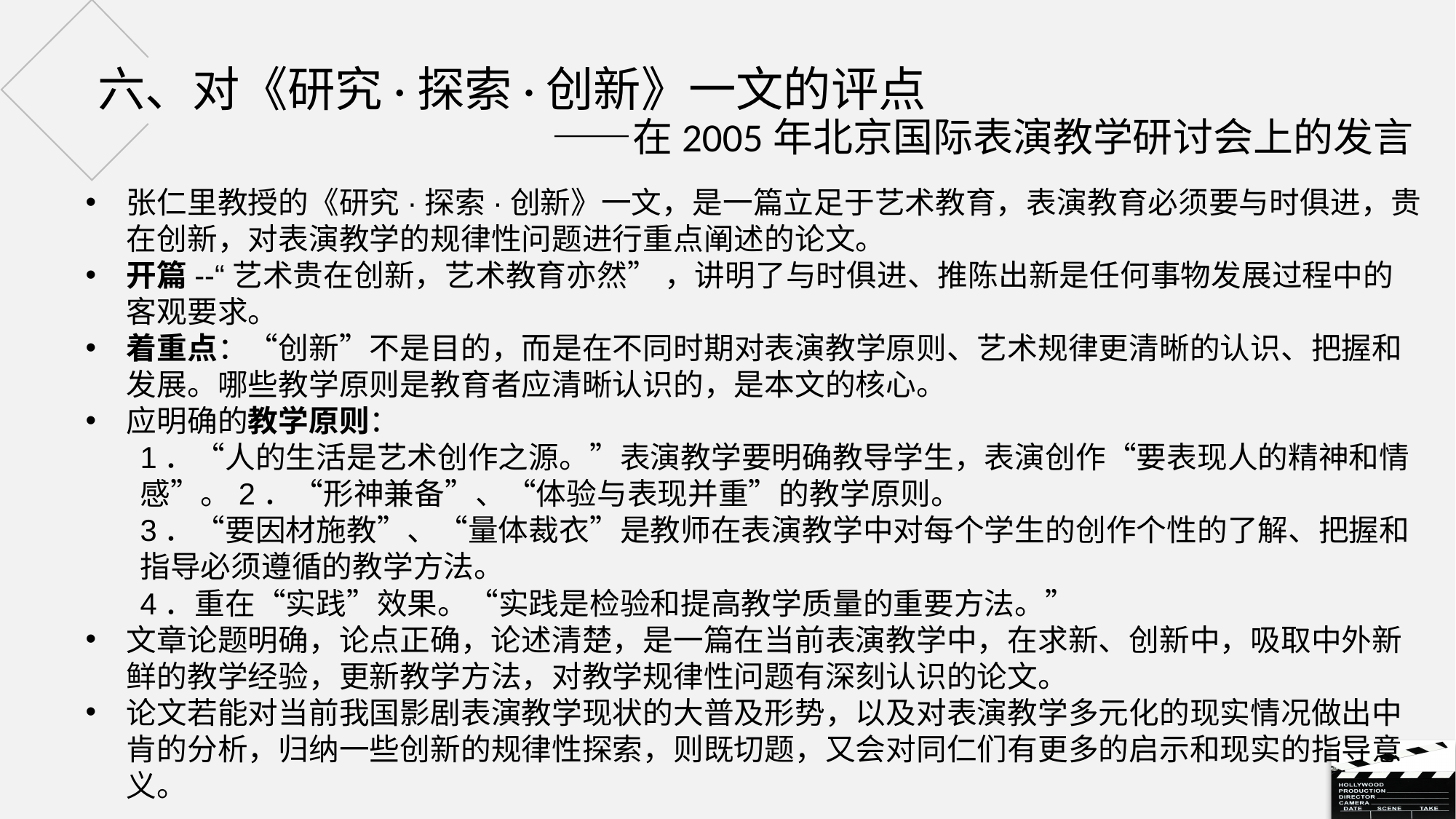

# 六、对《研究·探索·创新》一文的评点 ——在2005年北京国际表演教学研讨会上的发言
张仁里教授的《研究·探索·创新》一文，是一篇立足于艺术教育，表演教育必须要与时俱进，贵在创新，对表演教学的规律性问题进行重点阐述的论文。
开篇--“艺术贵在创新，艺术教育亦然” ，讲明了与时俱进、推陈出新是任何事物发展过程中的客观要求。
着重点：“创新”不是目的，而是在不同时期对表演教学原则、艺术规律更清晰的认识、把握和发展。哪些教学原则是教育者应清晰认识的，是本文的核心。
应明确的教学原则：
1．“人的生活是艺术创作之源。”表演教学要明确教导学生，表演创作“要表现人的精神和情感”。2．“形神兼备”、“体验与表现并重”的教学原则。
3．“要因材施教”、“量体裁衣”是教师在表演教学中对每个学生的创作个性的了解、把握和指导必须遵循的教学方法。
4．重在“实践”效果。“实践是检验和提高教学质量的重要方法。”
文章论题明确，论点正确，论述清楚，是一篇在当前表演教学中，在求新、创新中，吸取中外新鲜的教学经验，更新教学方法，对教学规律性问题有深刻认识的论文。
论文若能对当前我国影剧表演教学现状的大普及形势，以及对表演教学多元化的现实情况做出中肯的分析，归纳一些创新的规律性探索，则既切题，又会对同仁们有更多的启示和现实的指导意义。